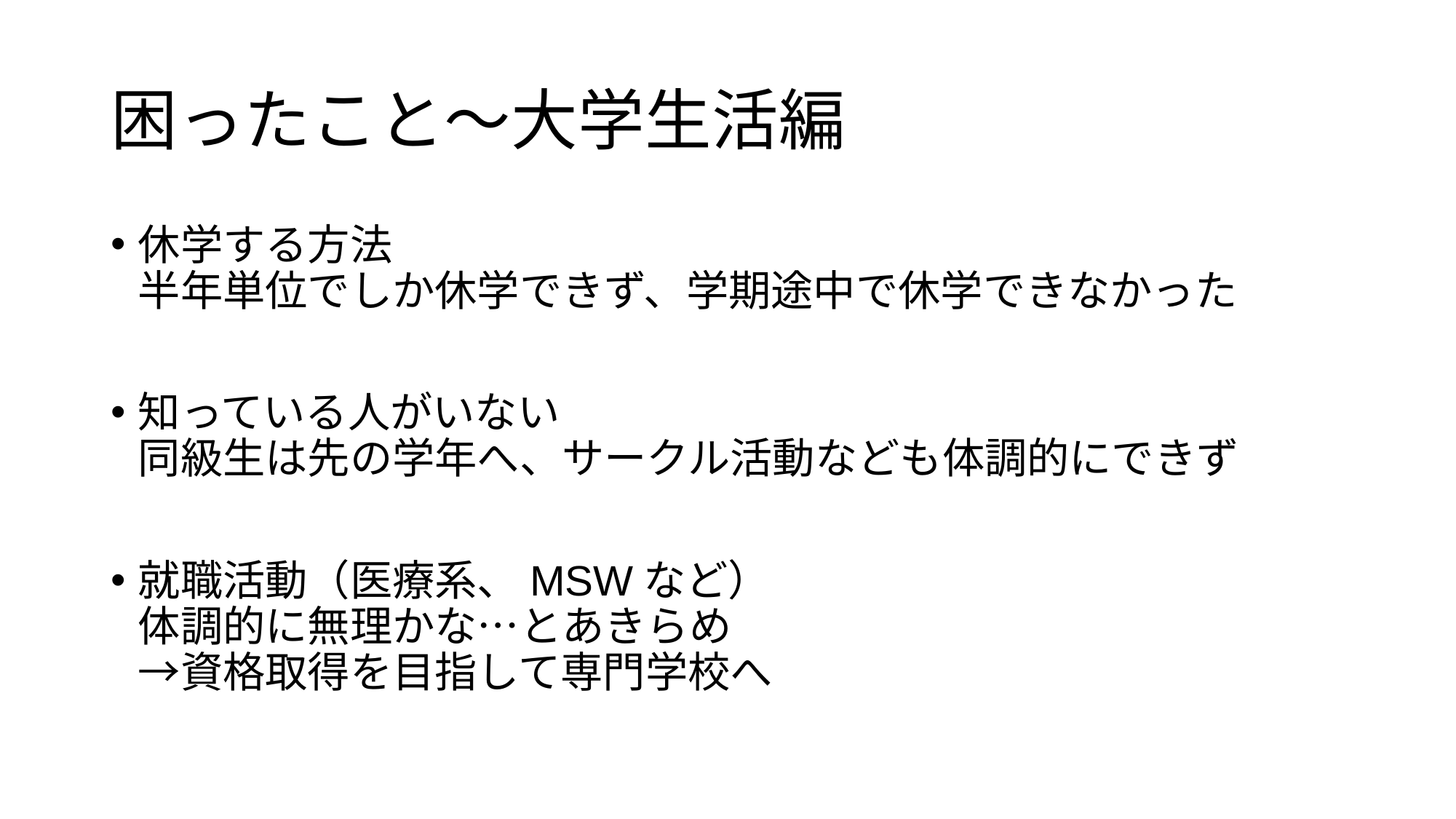

# 困ったこと～大学生活編
休学する方法
半年単位でしか休学できず、学期途中で休学できなかった

知っている人がいない
同級生は先の学年へ、サークル活動なども体調的にできず

就職活動（医療系、MSWなど）
体調的に無理かな…とあきらめ
→資格取得を目指して専門学校へ